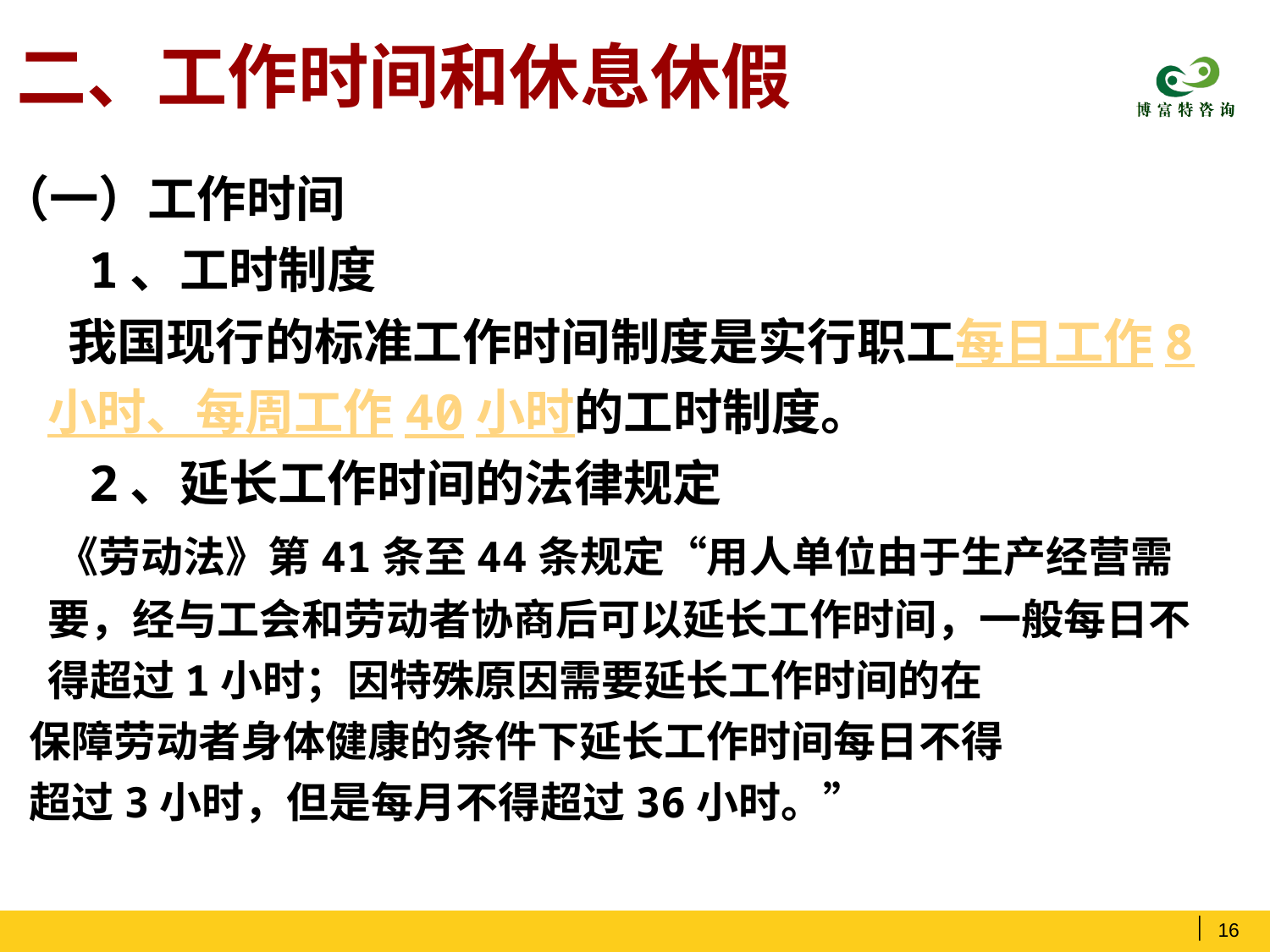

# 二、工作时间和休息休假
（一）工作时间
   1、工时制度
     我国现行的标准工作时间制度是实行职工每日工作8小时、每周工作40小时的工时制度。
   2、延长工作时间的法律规定
    《劳动法》第41条至44条规定“用人单位由于生产经营需要，经与工会和劳动者协商后可以延长工作时间，一般每日不得超过1小时；因特殊原因需要延长工作时间的在
  保障劳动者身体健康的条件下延长工作时间每日不得
  超过3小时，但是每月不得超过36小时。”